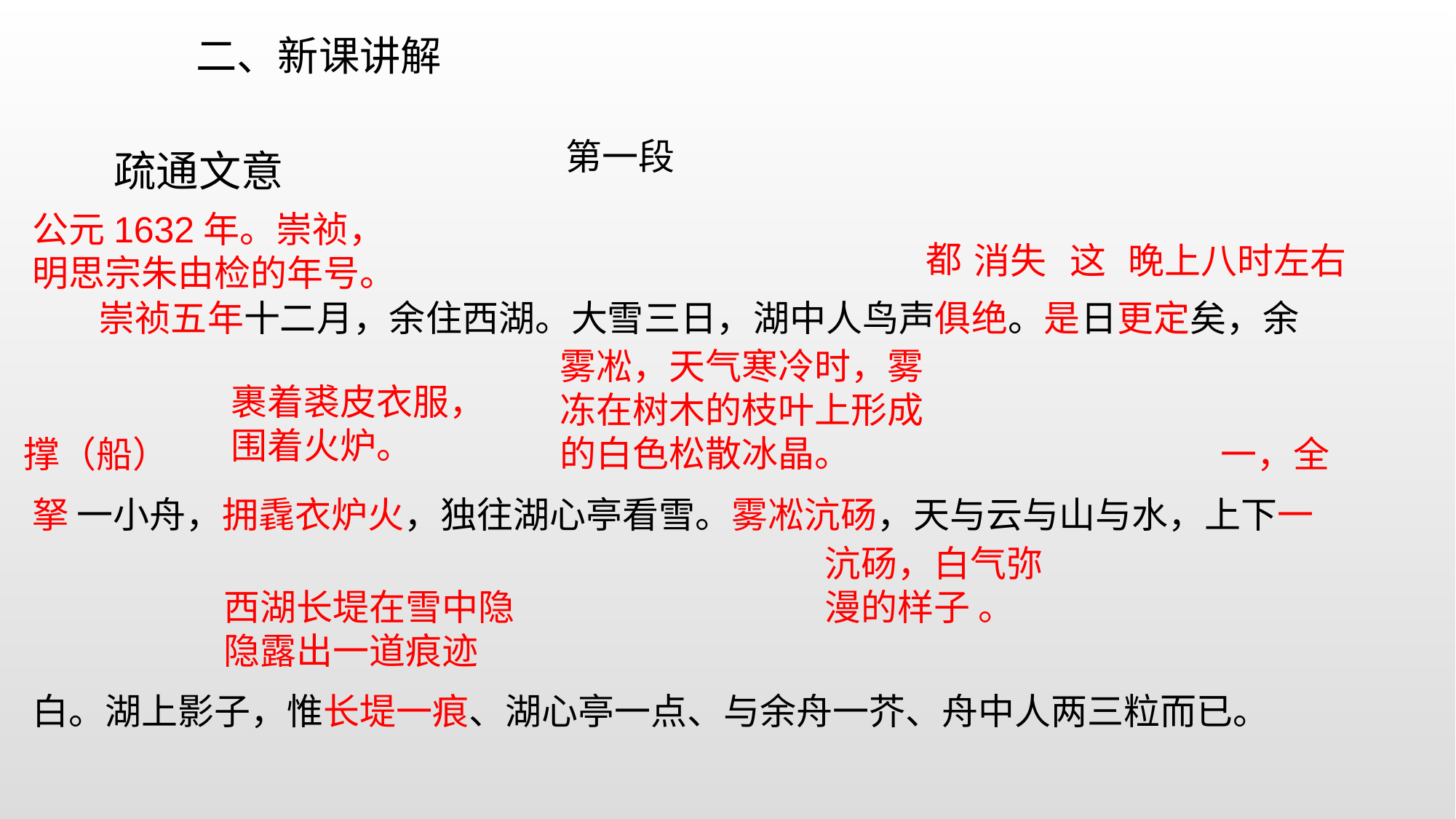

二、新课讲解

第一段
疏通文意
公元1632年。崇祯，明思宗朱由检的年号。
都
晚上八时左右
消失
这
       崇祯五年十二月，余住西湖。大雪三日，湖中人鸟声俱绝。是日更定矣，余

拏 一小舟，拥毳衣炉火，独往湖心亭看雪。雾凇沆砀，天与云与山与水，上下一

白。湖上影子，惟长堤一痕、湖心亭一点、与余舟一芥、舟中人两三粒而已。
雾凇，天气寒冷时，雾冻在树木的枝叶上形成的白色松散冰晶。
裹着裘皮衣服，围着火炉。
一，全
撑（船）
沆砀，白气弥漫的样子 。
西湖长堤在雪中隐隐露出一道痕迹